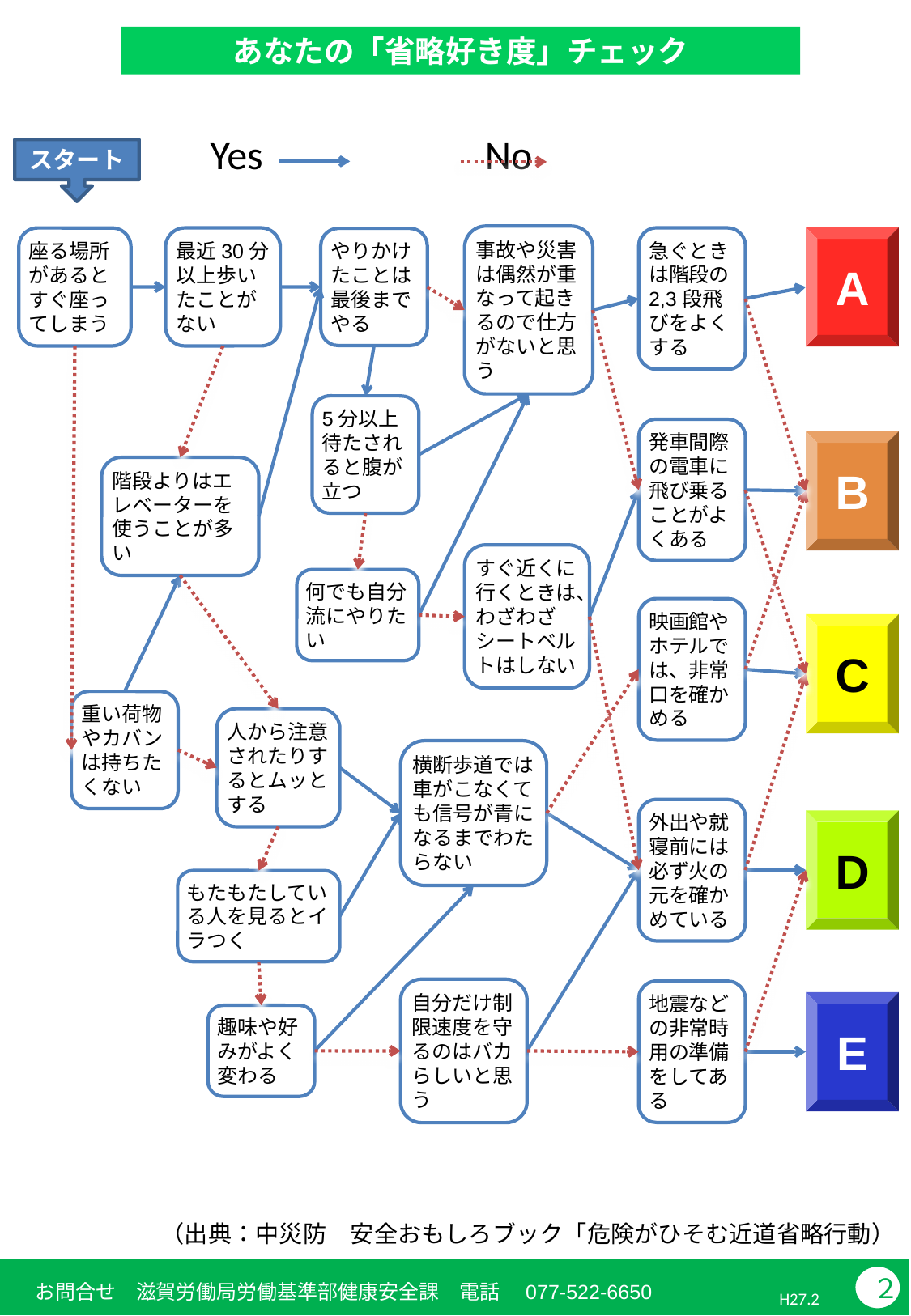

あなたの「省略好き度」チェック
Yes　　　　　No
スタート
事故や災害は偶然が重なって起きるので仕方がないと思う
急ぐときは階段の2,3段飛びをよくする
A
座る場所があるとすぐ座ってしまう
最近30分以上歩いたことがない
やりかけたことは最後までやる
5分以上待たされると腹が立つ
発車間際の電車に飛び乗ることがよくある
B
階段よりはエレベーターを使うことが多い
すぐ近くに行くときは、わざわざシートベルトはしない
何でも自分流にやりたい
映画館やホテルでは、非常口を確かめる
C
重い荷物やカバンは持ちたくない
人から注意されたりするとムッとする
横断歩道では車がこなくても信号が青になるまでわたらない
外出や就寝前には必ず火の元を確かめている
D
もたもたしている人を見るとイラつく
自分だけ制限速度を守るのはバカらしいと思う
地震などの非常時用の準備をしてある
E
趣味や好みがよく変わる
（出典：中災防　安全おもしろブック「危険がひそむ近道省略行動）

２
お問合せ　滋賀労働局労働基準部健康安全課　電話　077-522-6650
H27.2